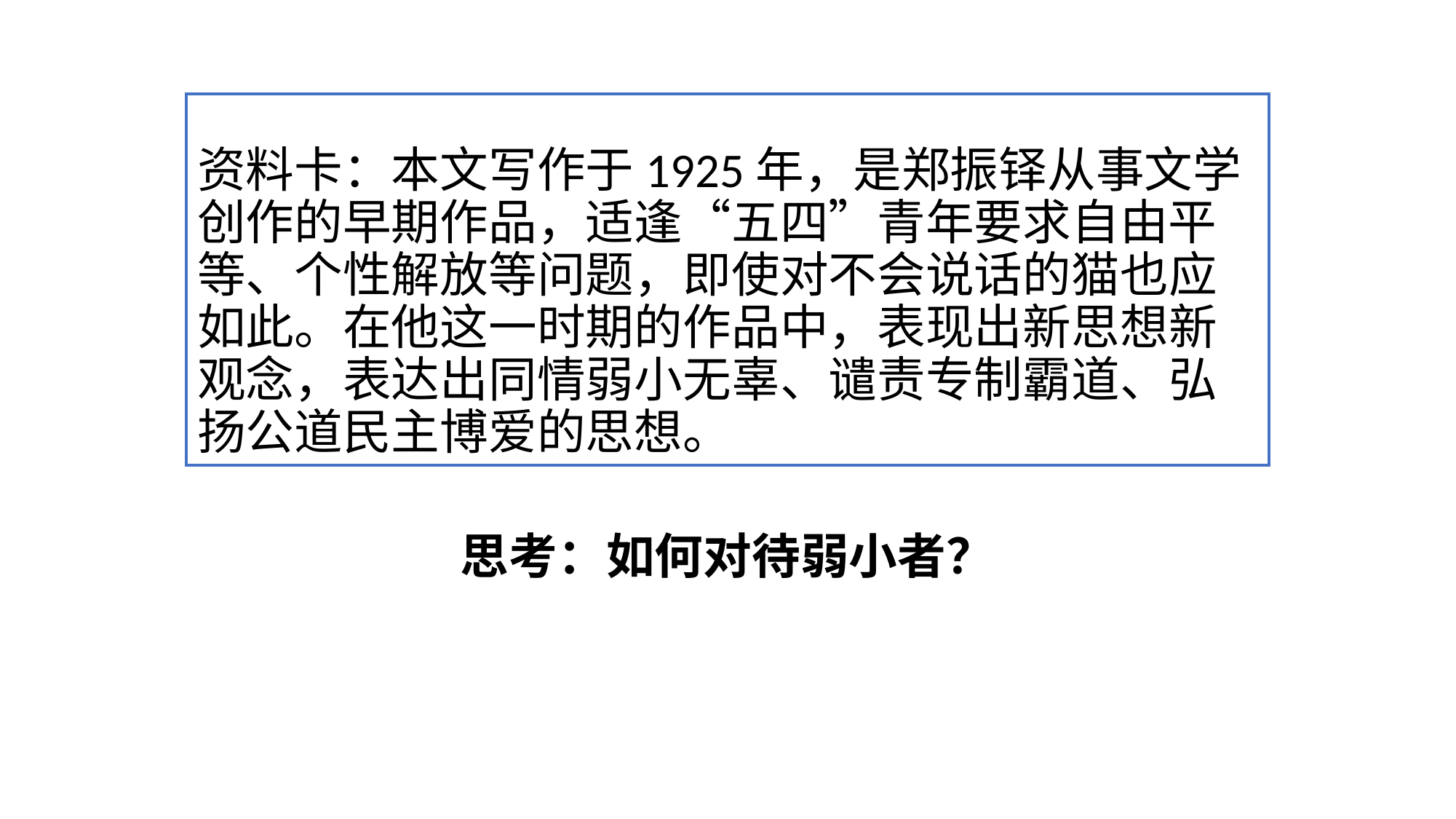

# 资料卡：本文写作于1925年，是郑振铎从事文学创作的早期作品，适逢“五四”青年要求自由平等、个性解放等问题，即使对不会说话的猫也应如此。在他这一时期的作品中，表现出新思想新观念，表达出同情弱小无辜、谴责专制霸道、弘扬公道民主博爱的思想。
思考：如何对待弱小者？